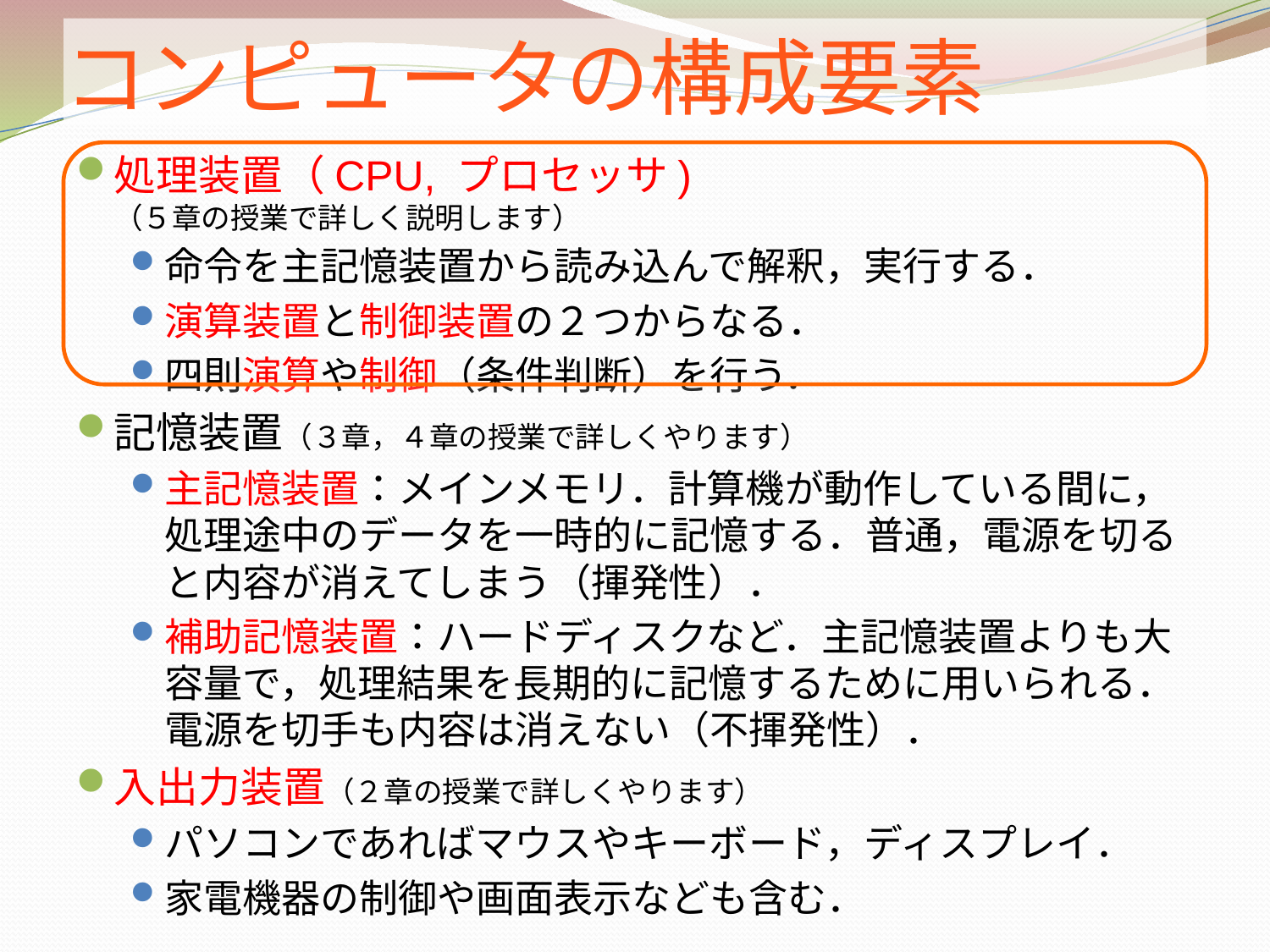

# コンピュータの構成要素
処理装置（CPU, プロセッサ)
（５章の授業で詳しく説明します）
命令を主記憶装置から読み込んで解釈，実行する．
演算装置と制御装置の２つからなる．
四則演算や制御（条件判断）を行う．
記憶装置（３章，４章の授業で詳しくやります）
主記憶装置：メインメモリ．計算機が動作している間に，処理途中のデータを一時的に記憶する．普通，電源を切ると内容が消えてしまう（揮発性）．
補助記憶装置：ハードディスクなど．主記憶装置よりも大容量で，処理結果を長期的に記憶するために用いられる．電源を切手も内容は消えない（不揮発性）．
入出力装置（２章の授業で詳しくやります）
パソコンであればマウスやキーボード，ディスプレイ．
家電機器の制御や画面表示なども含む．